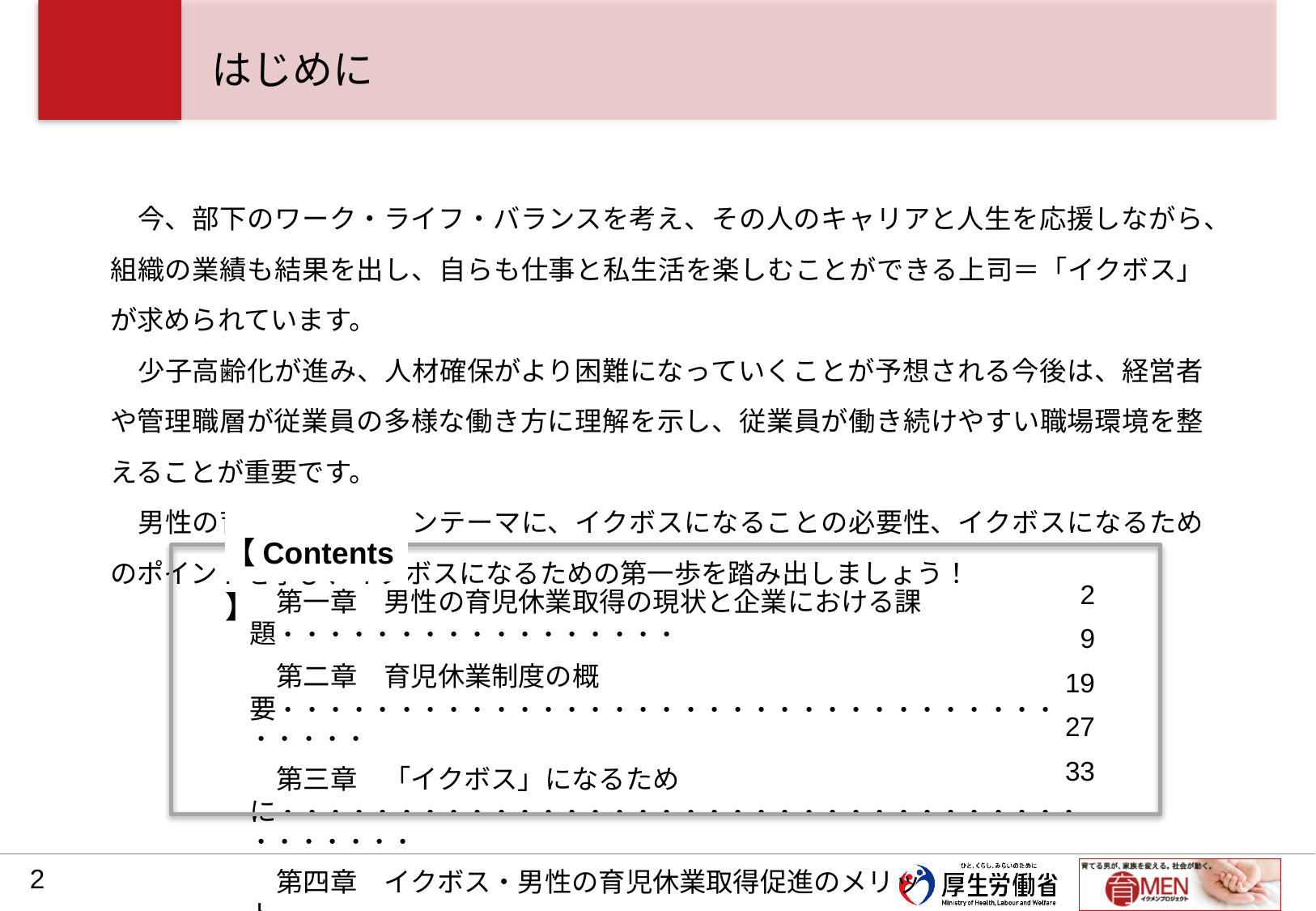

# はじめに
　今、部下のワーク・ライフ・バランスを考え、その人のキャリアと人生を応援しながら、組織の業績も結果を出し、自らも仕事と私生活を楽しむことができる上司＝「イクボス」が求められています。
　少子高齢化が進み、人材確保がより困難になっていくことが予想される今後は、経営者や管理職層が従業員の多様な働き方に理解を示し、従業員が働き続けやすい職場環境を整えることが重要です。
　男性の育児休業をメインテーマに、イクボスになることの必要性、イクボスになるためのポイントを学び、イクボスになるための第一歩を踏み出しましょう！
【Contents】

2
9
19
27
33
　第一章　男性の育児休業取得の現状と企業における課題・・・・・・・・・・・・・・・・・
　第二章　育児休業制度の概要・・・・・・・・・・・・・・・・・・・・・・・・・・・・・・・・・・・・・・・
　第三章　「イクボス」になるために・・・・・・・・・・・・・・・・・・・・・・・・・・・・・・・・・・・・・・・・・
　第四章　イクボス・男性の育児休業取得促進のメリット・・・・・・・・・・・・・・・・・・
　第五章　みんなで考えてみよう・・・・・・・・・・・・・・・・・・・・・・・・・・・・・・・・・・・・・・・・・
2